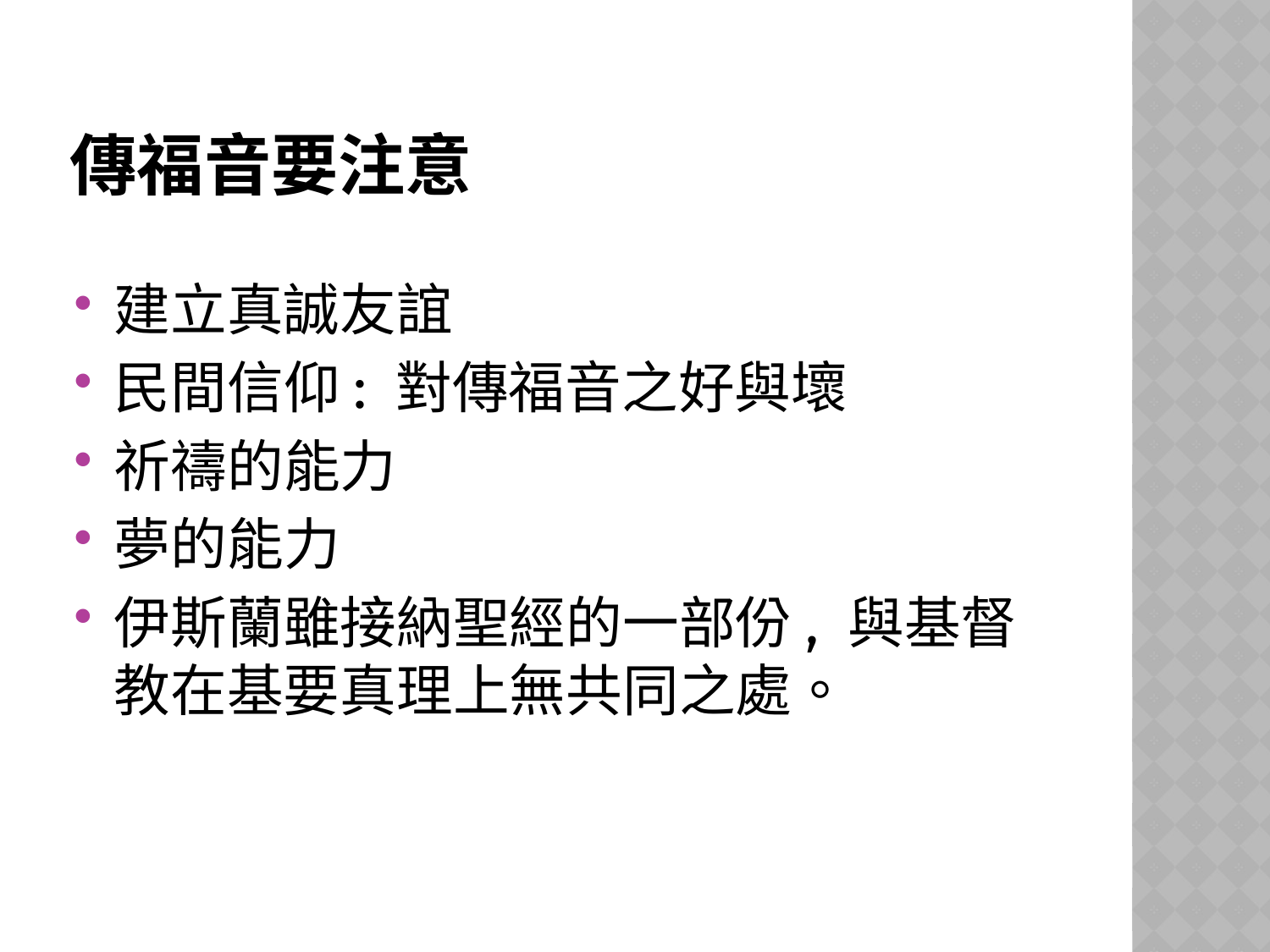

# 傳福音要注意

建立真誠友誼
民間信仰: 對傳福音之好與壞
祈禱的能力
夢的能力
伊斯蘭雖接納聖經的一部份, 與基督教在基要真理上無共同之處。